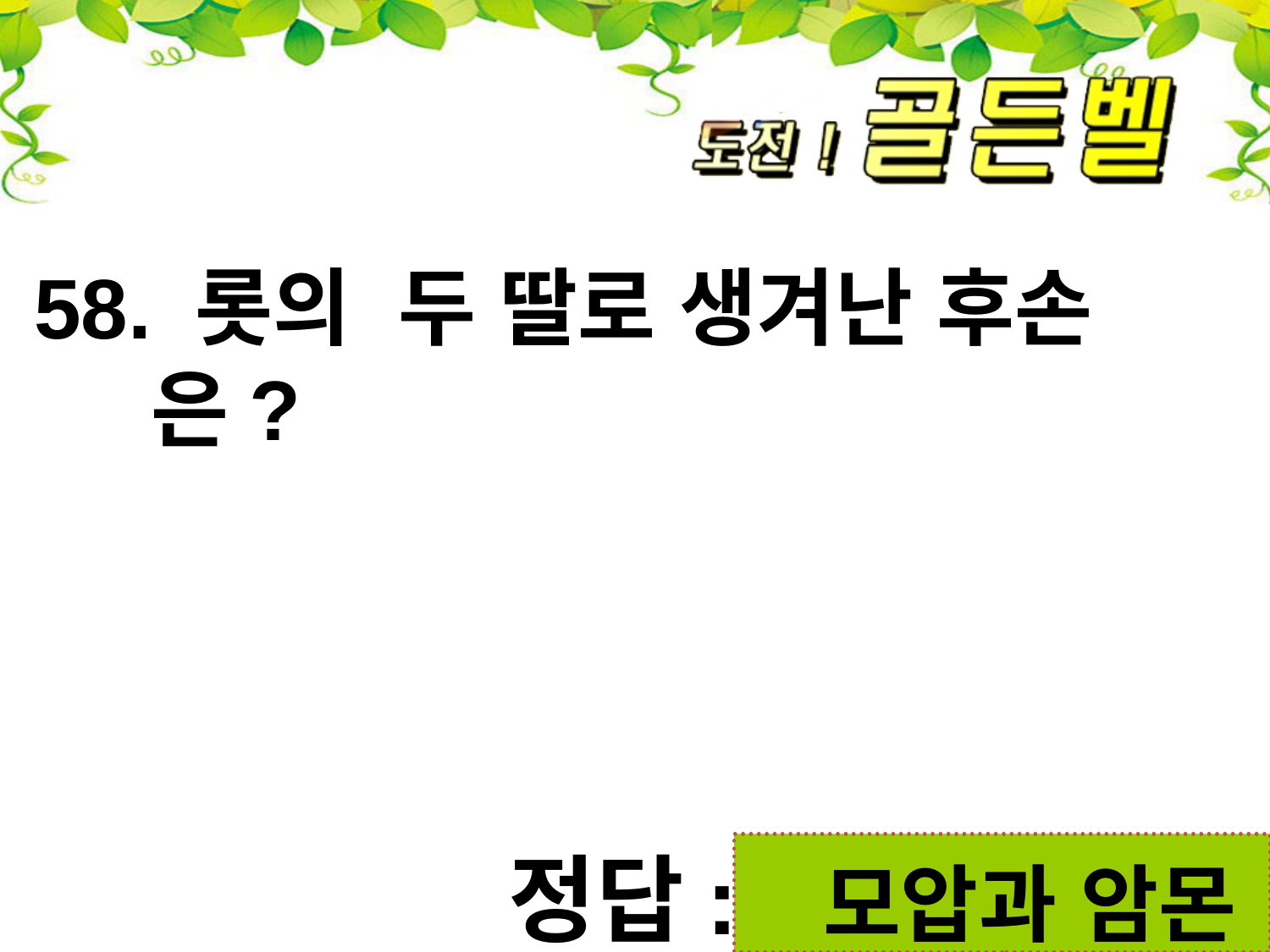

58. 롯의  두 딸로 생겨난 후손
     은?
정답:
 모압과 암몬